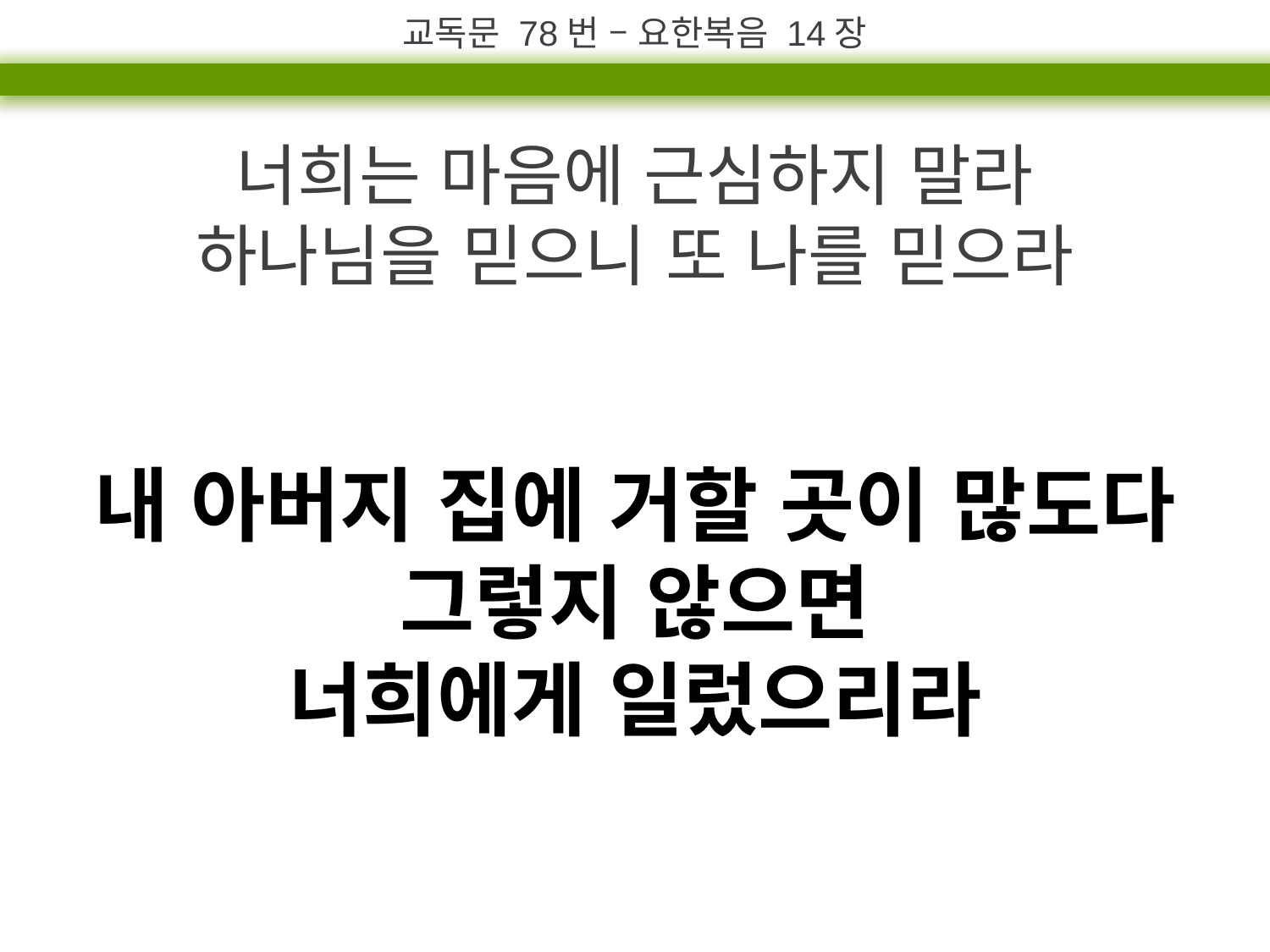

교독문 78번 – 요한복음 14장

너희는 마음에 근심하지 말라
하나님을 믿으니 또 나를 믿으라
내 아버지 집에 거할 곳이 많도다
그렇지 않으면
너희에게 일렀으리라